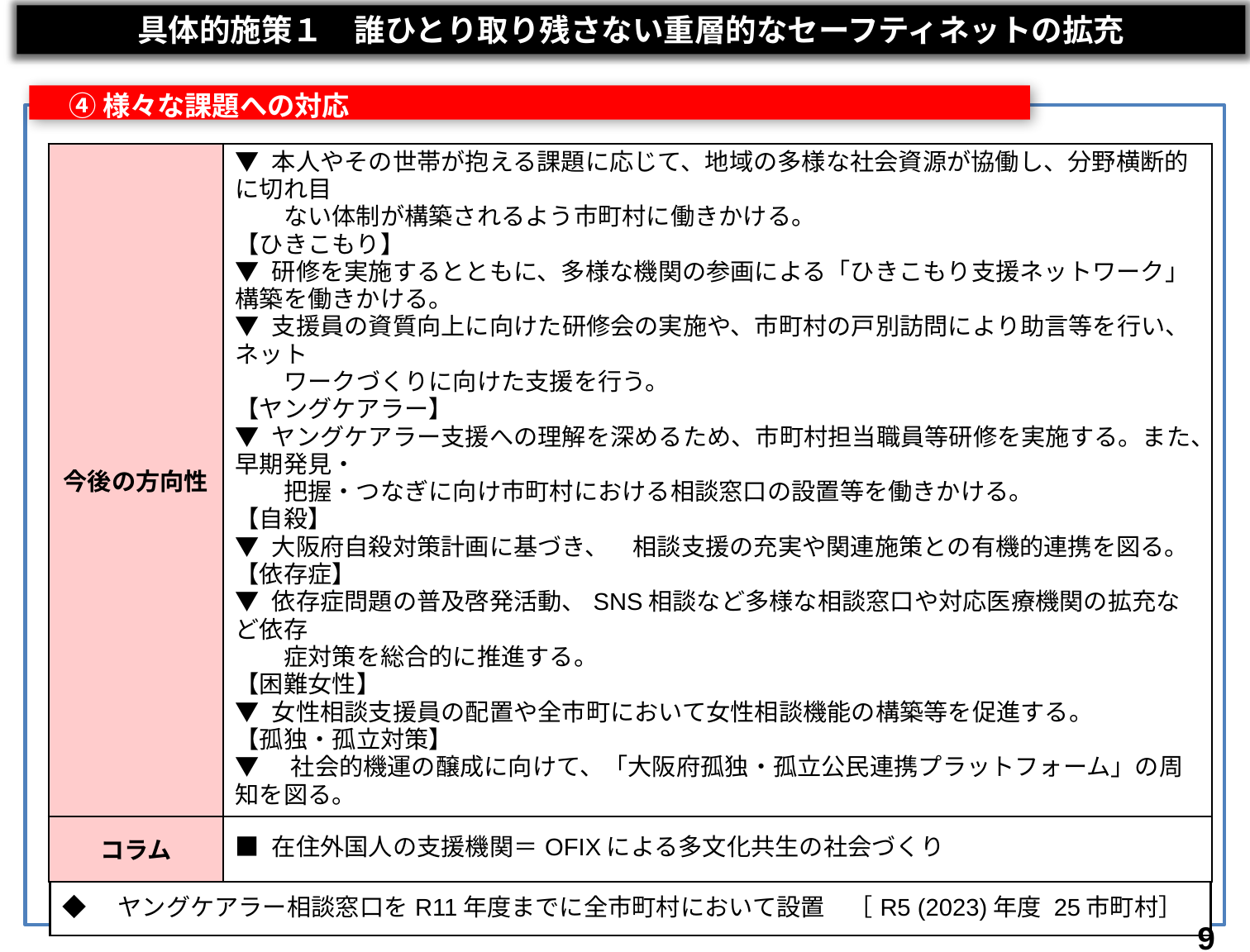

具体的施策１　誰ひとり取り残さない重層的なセーフティネットの拡充
　④ 様々な課題への対応

| 今後の方向性 | ▼ 本人やその世帯が抱える課題に応じて、地域の多様な社会資源が協働し、分野横断的に切れ目　 　　ない体制が構築されるよう市町村に働きかける。 【ひきこもり】 ▼ 研修を実施するとともに、多様な機関の参画による「ひきこもり支援ネットワーク」構築を働きかける。 ▼ 支援員の資質向上に向けた研修会の実施や、市町村の戸別訪問により助言等を行い、ネット 　　ワークづくりに向けた支援を行う。 【ヤングケアラー】 ▼ ヤングケアラー支援への理解を深めるため、市町村担当職員等研修を実施する。また、早期発見・ 　　把握・つなぎに向け市町村における相談窓口の設置等を働きかける。 【自殺】 ▼ 大阪府自殺対策計画に基づき、　相談支援の充実や関連施策との有機的連携を図る。 【依存症】 ▼ 依存症問題の普及啓発活動、SNS相談など多様な相談窓口や対応医療機関の拡充など依存 　　症対策を総合的に推進する。 【困難女性】 ▼ 女性相談支援員の配置や全市町において女性相談機能の構築等を促進する。 【孤独・孤立対策】 ▼　社会的機運の醸成に向けて、「大阪府孤独・孤立公民連携プラットフォーム」の周知を図る。 |
| --- | --- |
| コラム | ■ 在住外国人の支援機関＝OFIXによる多文化共生の社会づくり |
| 第５期の目標・指標 |
| --- |
| ◆ ひきこもりの早期発見と適切な支援機関につなげる「ひきこもり支援ネットワーク」を全市町村※において早期に構築 　　［R4 (2022)年度 34市町村］ ※政令市除く |
| ◆　ヤングケアラー相談窓口をR11年度までに全市町村において設置　［R5 (2023)年度 25市町村］ |
9